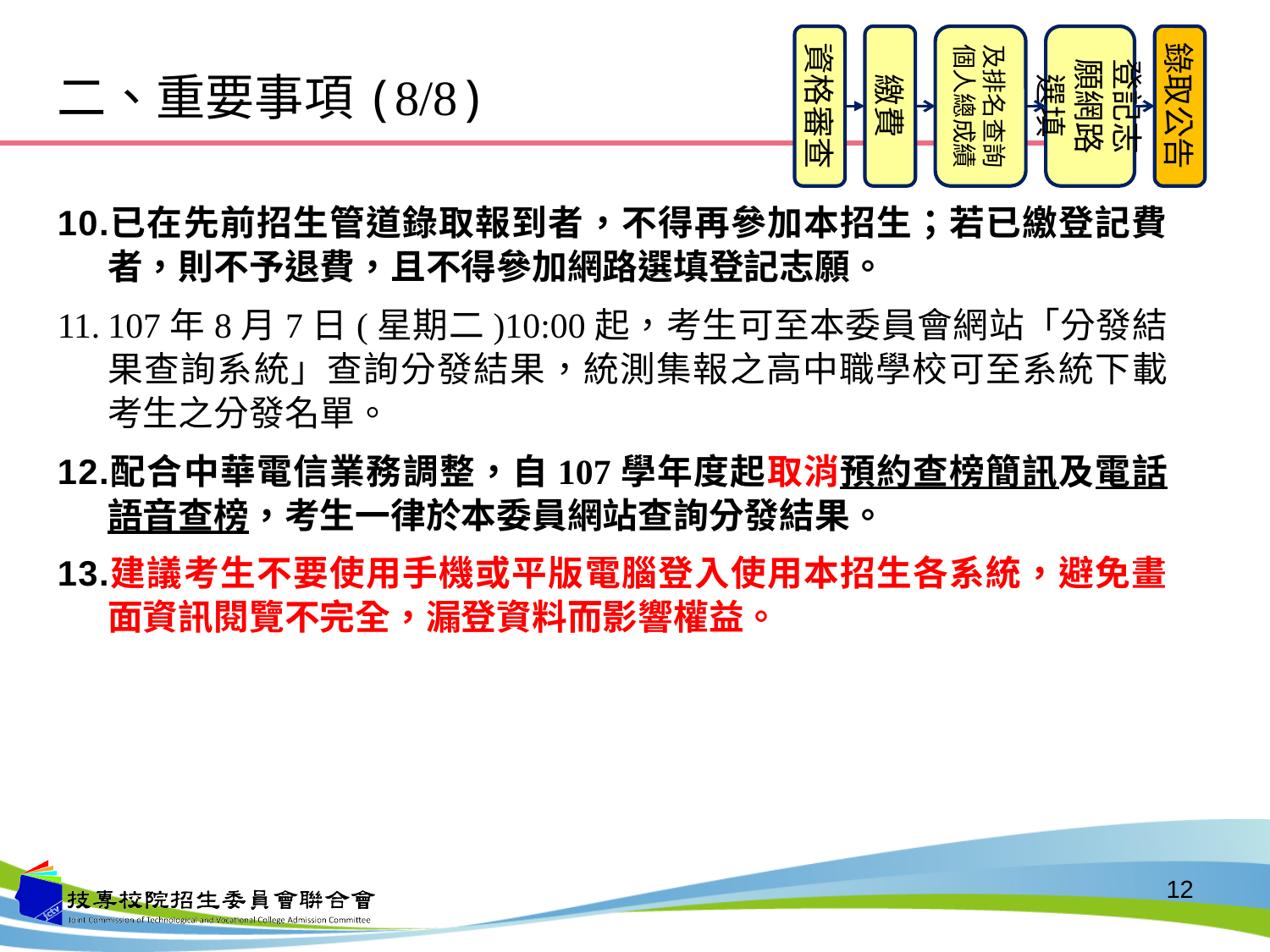

資格審查
繳費
及排名查詢個人總成績
登記志願網路選填
錄取公告
二、重要事項(8/8)
已在先前招生管道錄取報到者，不得再參加本招生；若已繳登記費者，則不予退費，且不得參加網路選填登記志願。
107年8月7日(星期二)10:00起，考生可至本委員會網站「分發結果查詢系統」查詢分發結果，統測集報之高中職學校可至系統下載考生之分發名單。
配合中華電信業務調整，自107學年度起取消預約查榜簡訊及電話語音查榜，考生一律於本委員網站查詢分發結果。
建議考生不要使用手機或平版電腦登入使用本招生各系統，避免畫面資訊閱覽不完全，漏登資料而影響權益。
12